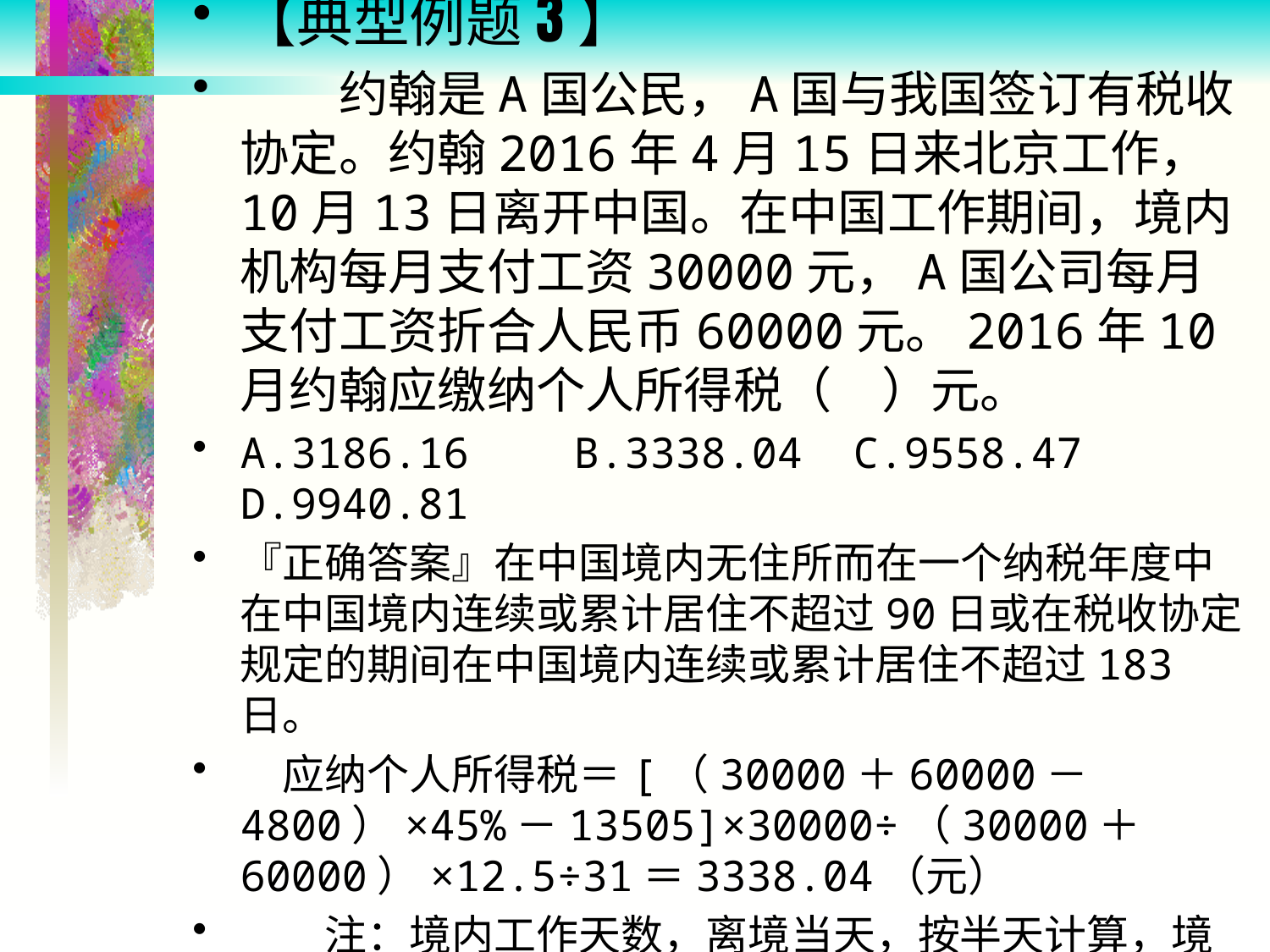

【典型例题3】
　　约翰是A国公民，A国与我国签订有税收协定。约翰2016年4月15日来北京工作，10月13日离开中国。在中国工作期间，境内机构每月支付工资30000元，A国公司每月支付工资折合人民币60000元。2016年10月约翰应缴纳个人所得税（　）元。
A.3186.16　　B.3338.04  C.9558.47  D.9940.81
『正确答案』在中国境内无住所而在一个纳税年度中在中国境内连续或累计居住不超过90日或在税收协定规定的期间在中国境内连续或累计居住不超过183日。
　应纳个人所得税＝[（30000＋60000－4800）×45%－13505]×30000÷（30000＋60000）×12.5÷31＝3338.04（元）
　　注：境内工作天数，离境当天，按半天计算，境外工作天数为31－13＋0.5＝18.5（天）